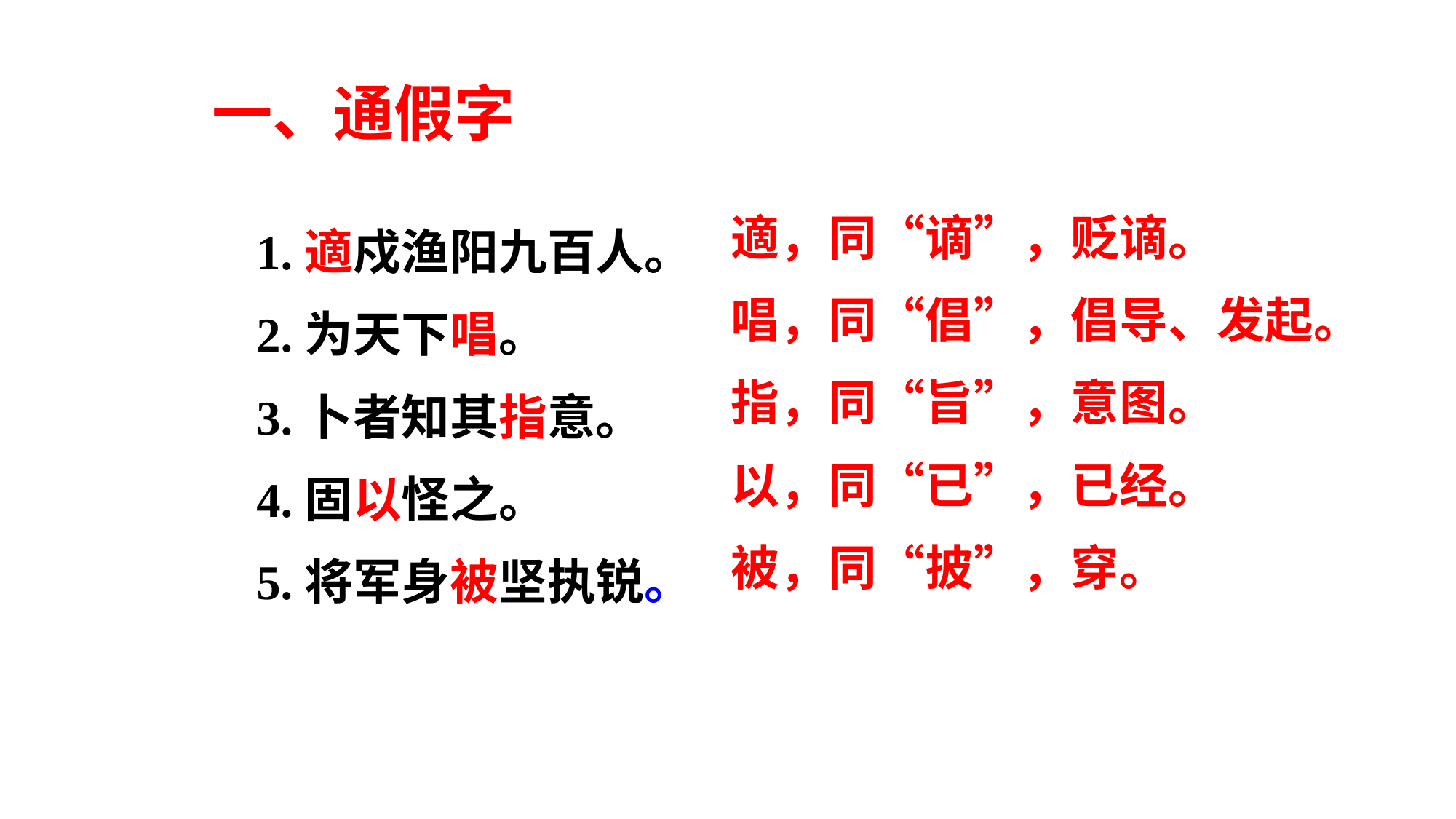

# 一、通假字

適，同“谪”，贬谪。
唱，同“倡”，倡导、发起。
指，同“旨”，意图。
以，同“已”，已经。
被，同“披”，穿。

1.適戍渔阳九百人。
2.为天下唱。
3.卜者知其指意。
4.固以怪之。
5.将军身被坚执锐。